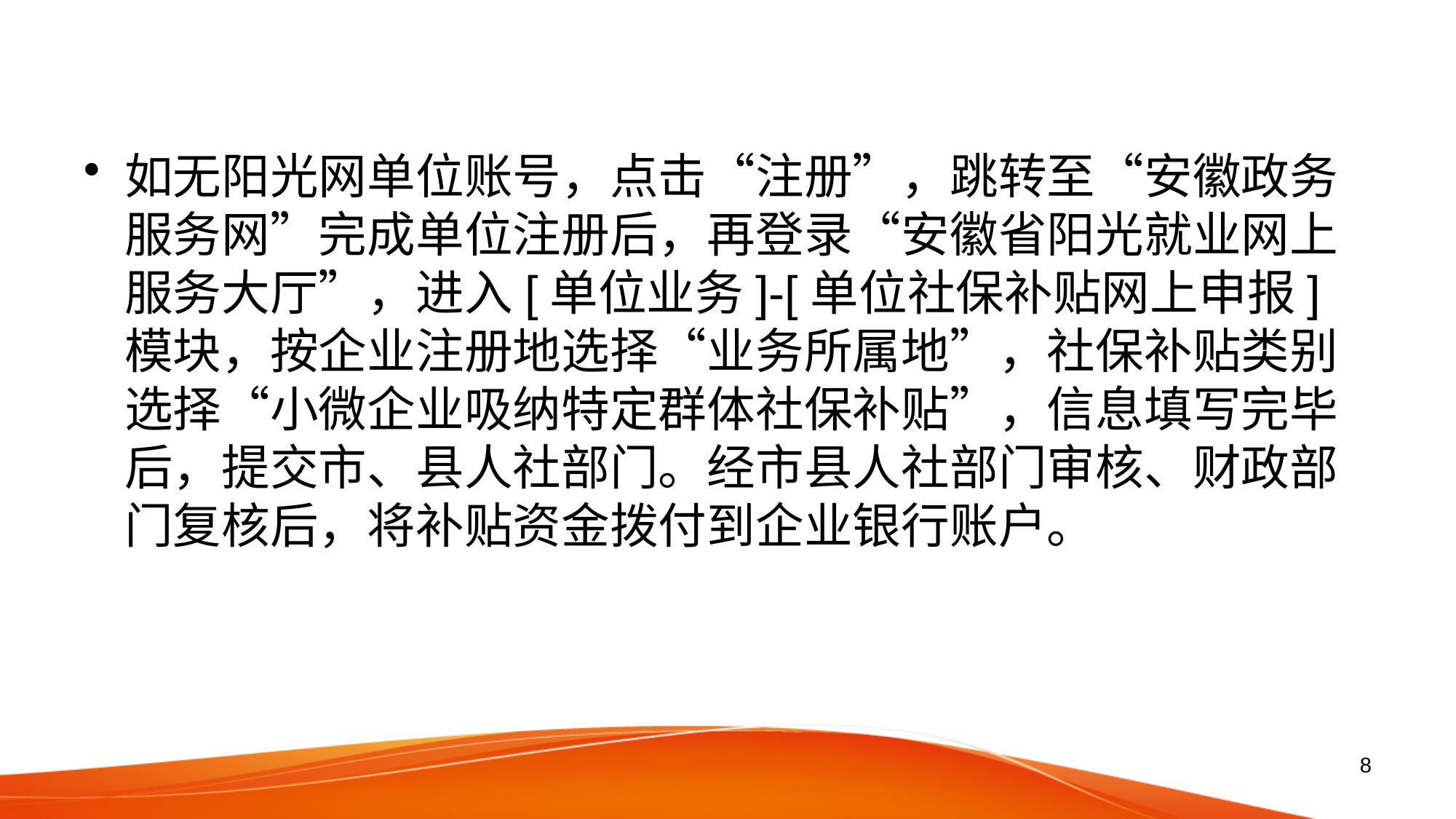

#
如无阳光网单位账号，点击“注册”，跳转至“安徽政务服务网”完成单位注册后，再登录“安徽省阳光就业网上服务大厅”，进入[单位业务]-[单位社保补贴网上申报]模块，按企业注册地选择“业务所属地”，社保补贴类别选择“小微企业吸纳特定群体社保补贴”，信息填写完毕后，提交市、县人社部门。经市县人社部门审核、财政部门复核后，将补贴资金拨付到企业银行账户。

8